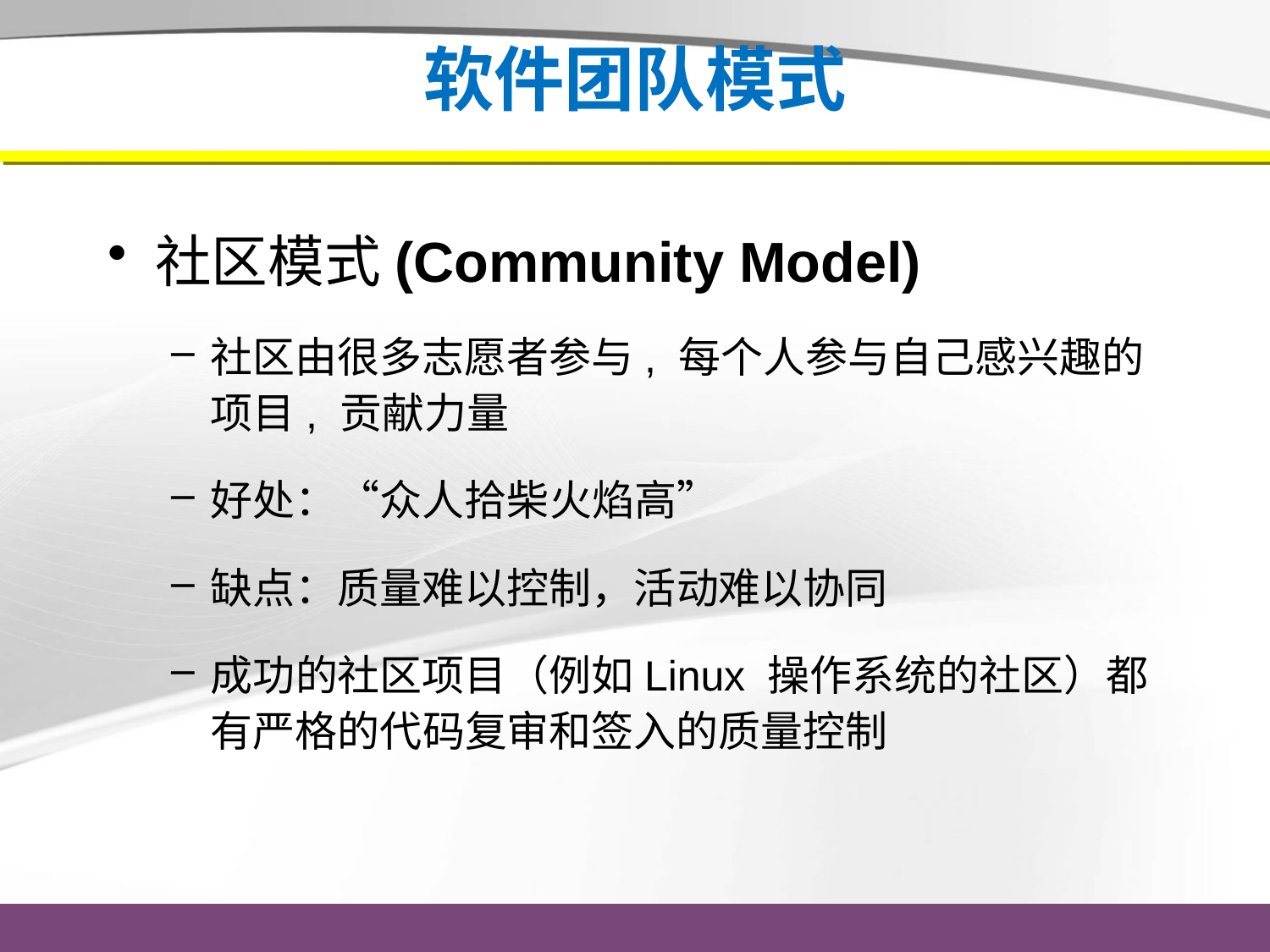

# 软件团队模式
社区模式(Community Model)
社区由很多志愿者参与, 每个人参与自己感兴趣的项目, 贡献力量
好处：“众人拾柴火焰高”
缺点：质量难以控制，活动难以协同
成功的社区项目（例如Linux 操作系统的社区）都有严格的代码复审和签入的质量控制